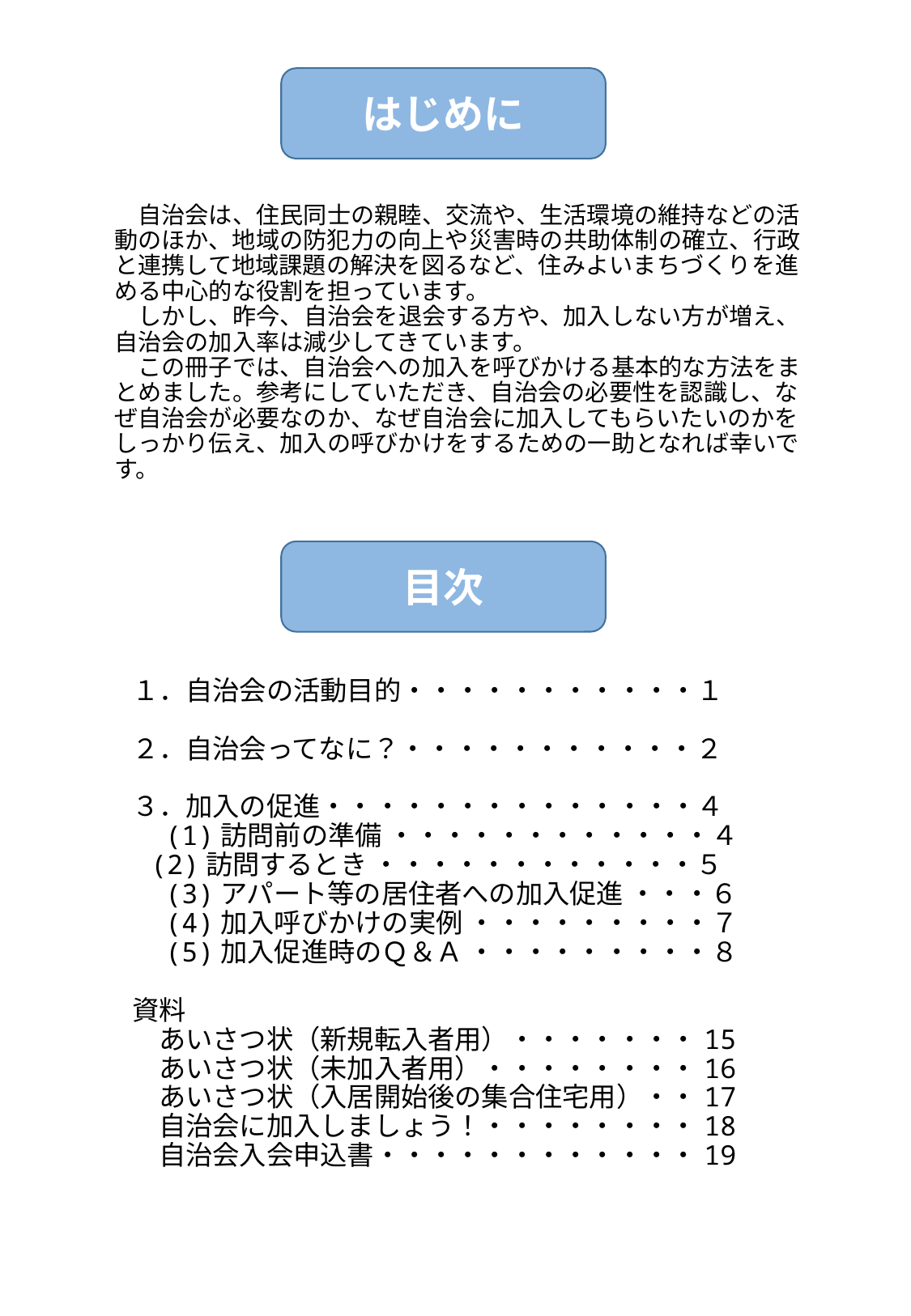

はじめに
　自治会は、住民同士の親睦、交流や、生活環境の維持などの活動のほか、地域の防犯力の向上や災害時の共助体制の確立、行政と連携して地域課題の解決を図るなど、住みよいまちづくりを進める中心的な役割を担っています。
　しかし、昨今、自治会を退会する方や、加入しない方が増え、自治会の加入率は減少してきています。
　この冊子では、自治会への加入を呼びかける基本的な方法をまとめました。参考にしていただき、自治会の必要性を認識し、なぜ自治会が必要なのか、なぜ自治会に加入してもらいたいのかをしっかり伝え、加入の呼びかけをするための一助となれば幸いです。

目次
# １．自治会の活動目的・・・・・・・・・・・１ 　　 ２．自治会ってなに？・・・・・・・・・・・２ ３．加入の促進・・・・・・・・・・・・・・４ 　(1)訪問前の準備 ・・・・・・・・・・・・４ (2)訪問するとき ・・・・・・・・・・・・５ 　(3)アパート等の居住者への加入促進 ・・・６ 　(4)加入呼びかけの実例 ・・・・・・・・・７ 　(5)加入促進時のＱ＆Ａ ・・・・・・・・・８ 資料 　あいさつ状（新規転入者用）・・・・・・・15 　あいさつ状（未加入者用）・・・・・・・・16 　あいさつ状（入居開始後の集合住宅用）・・17 　自治会に加入しましょう！・・・・・・・・18 　自治会入会申込書・・・・・・・・・・・・19